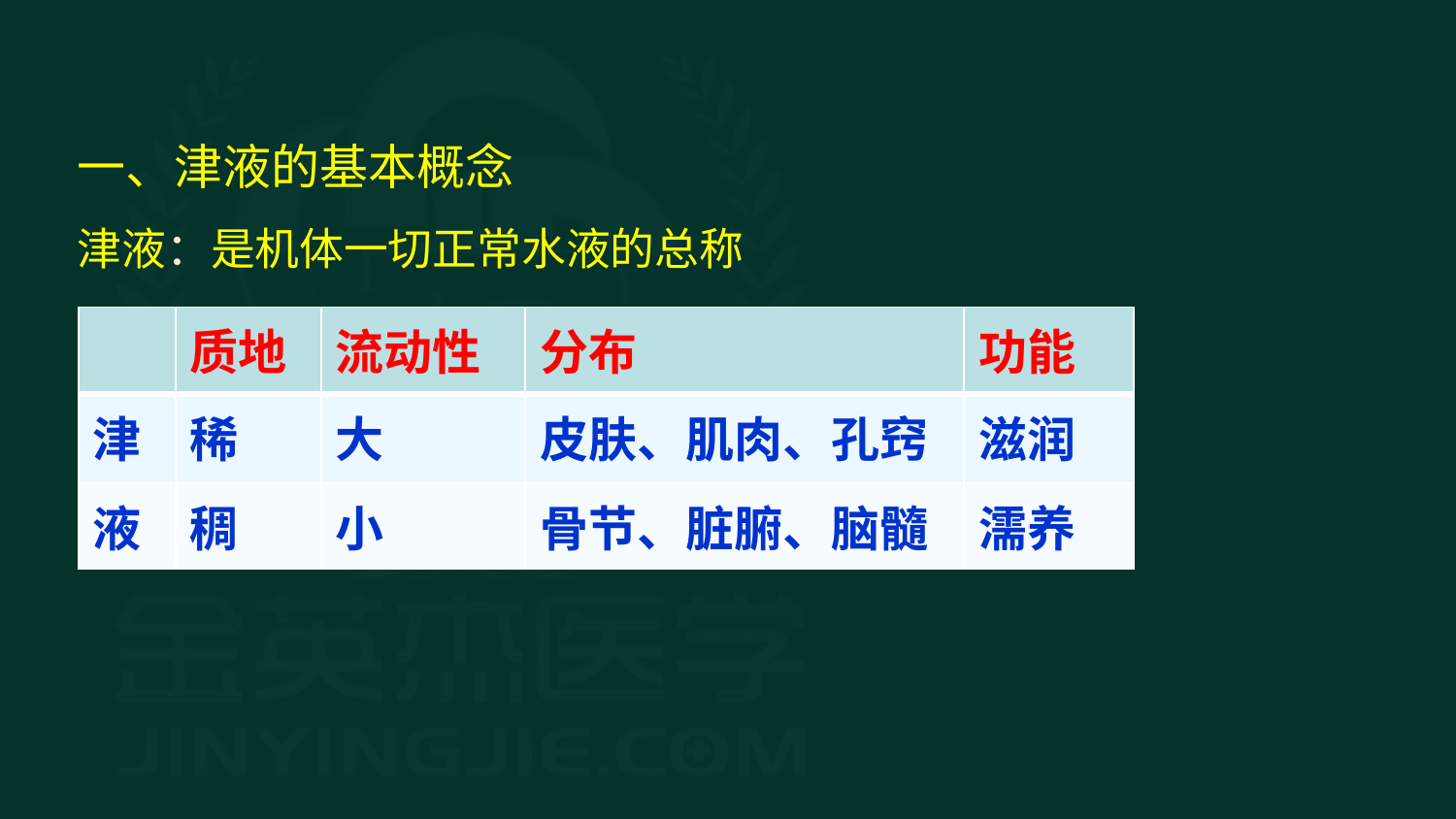

一、津液的基本概念
津液：是机体一切正常水液的总称

|  | 质地 | 流动性 | 分布 | 功能 |
| --- | --- | --- | --- | --- |
| 津 | 稀 | 大 | 皮肤、肌肉、孔窍 | 滋润 |
| 液 | 稠 | 小 | 骨节、脏腑、脑髓 | 濡养 |